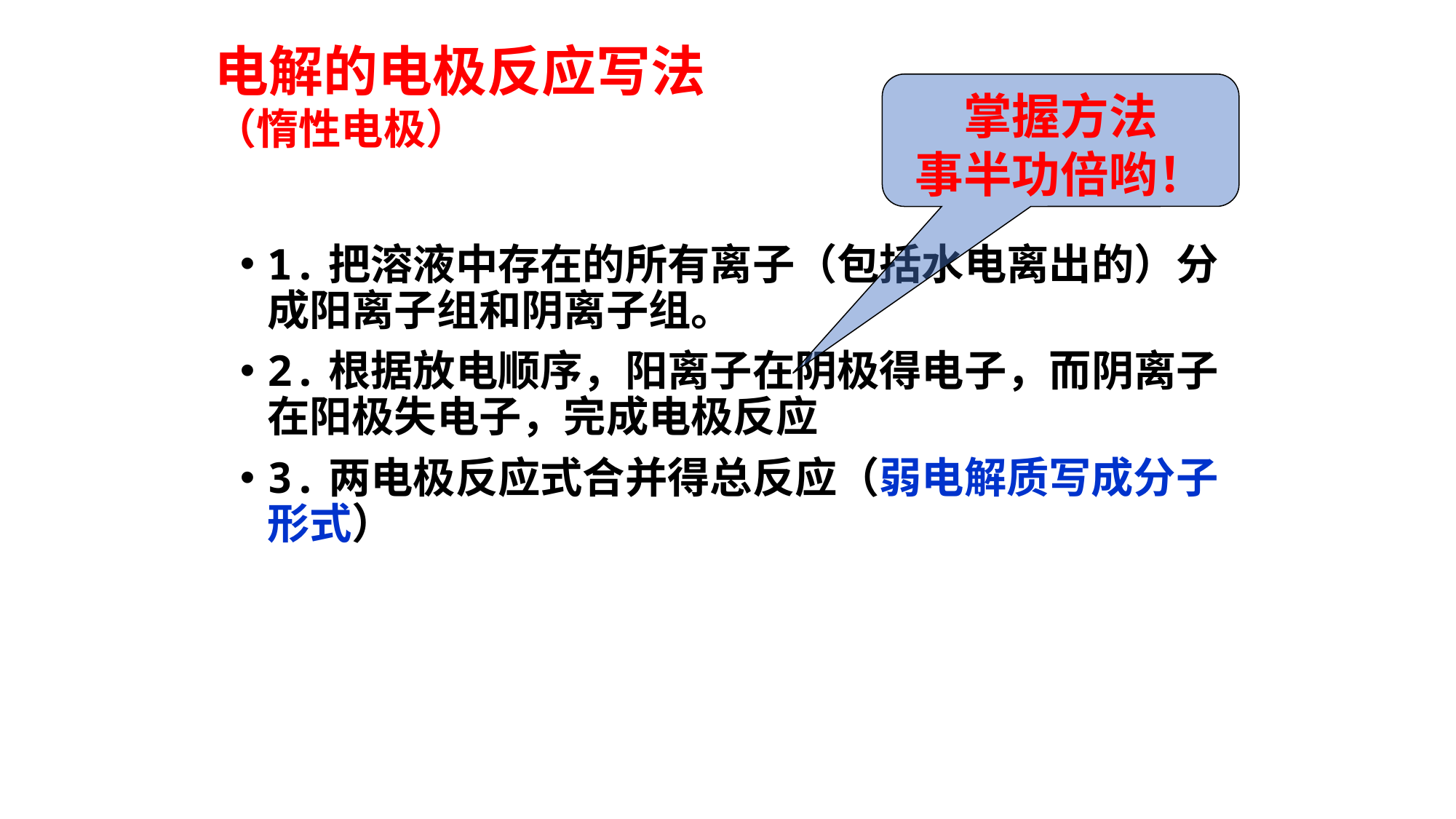

电解的电极反应写法（惰性电极）
掌握方法
事半功倍哟！
1.把溶液中存在的所有离子（包括水电离出的）分成阳离子组和阴离子组。
2.根据放电顺序，阳离子在阴极得电子，而阴离子在阳极失电子，完成电极反应
3.两电极反应式合并得总反应（弱电解质写成分子形式）